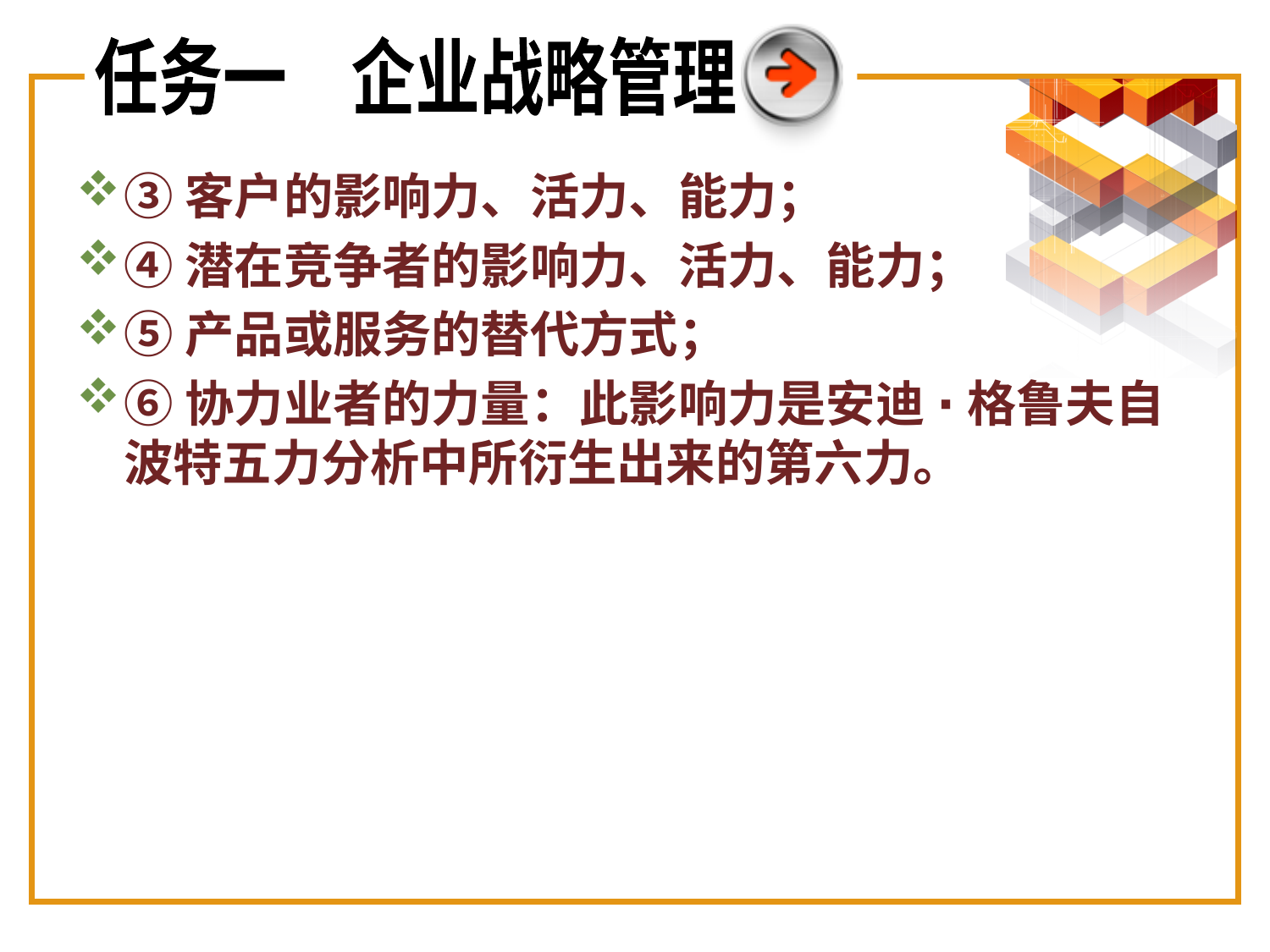

任务一　企业战略管理
③客户的影响力、活力、能力；
④潜在竞争者的影响力、活力、能力；
⑤产品或服务的替代方式；
⑥协力业者的力量：此影响力是安迪·格鲁夫自波特五力分析中所衍生出来的第六力。